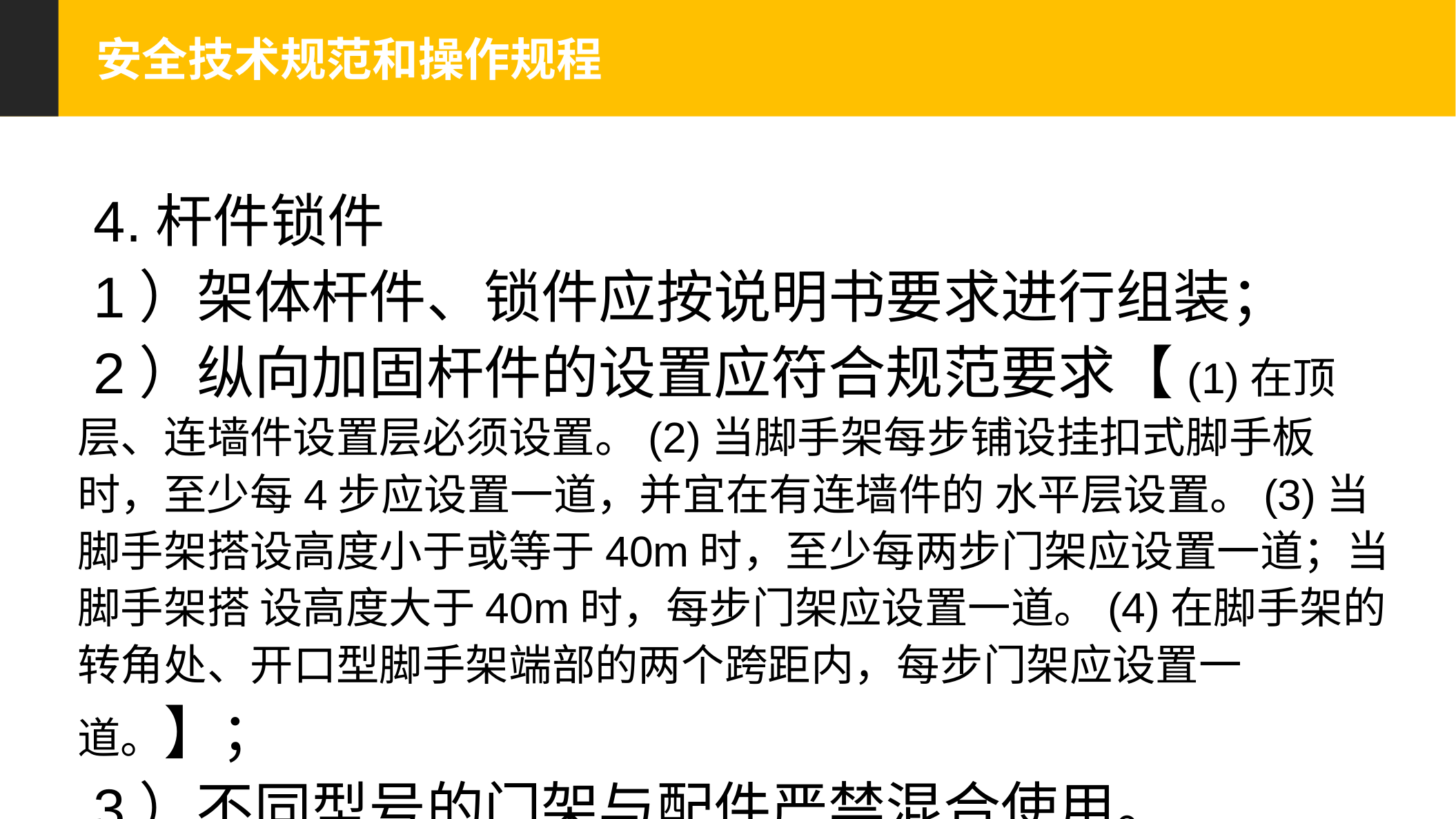

安全技术规范和操作规程
 4.杆件锁件
 1）架体杆件、锁件应按说明书要求进行组装；
 2）纵向加固杆件的设置应符合规范要求【(1)在顶层、连墙件设置层必须设置。(2)当脚手架每步铺设挂扣式脚手板时，至少每4步应设置一道，并宜在有连墙件的 水平层设置。(3)当脚手架搭设高度小于或等于40m时，至少每两步门架应设置一道；当脚手架搭 设高度大于40m时，每步门架应设置一道。(4)在脚手架的转角处、开口型脚手架端部的两个跨距内，每步门架应设置一道。】；
 3）不同型号的门架与配件严禁混合使用。